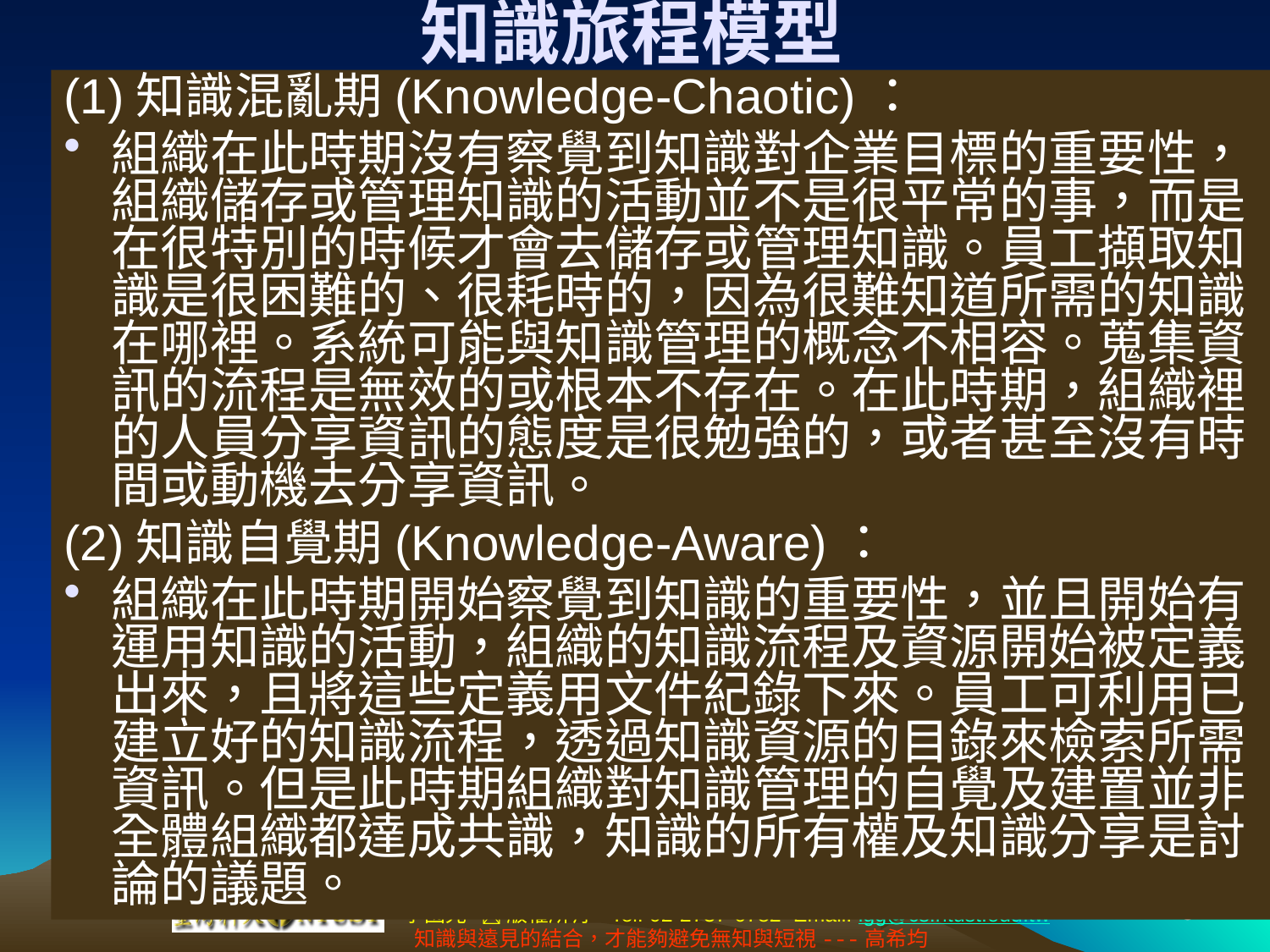

# 知識旅程模型
(1)知識混亂期(Knowledge-Chaotic)：
組織在此時期沒有察覺到知識對企業目標的重要性，組織儲存或管理知識的活動並不是很平常的事，而是在很特別的時候才會去儲存或管理知識。員工擷取知識是很困難的、很耗時的，因為很難知道所需的知識在哪裡。系統可能與知識管理的概念不相容。蒐集資訊的流程是無效的或根本不存在。在此時期，組織裡的人員分享資訊的態度是很勉強的，或者甚至沒有時間或動機去分享資訊。
(2)知識自覺期(Knowledge-Aware)：
組織在此時期開始察覺到知識的重要性，並且開始有運用知識的活動，組織的知識流程及資源開始被定義出來，且將這些定義用文件紀錄下來。員工可利用已建立好的知識流程，透過知識資源的目錄來檢索所需資訊。但是此時期組織對知識管理的自覺及建置並非全體組織都達成共識，知識的所有權及知識分享是討論的議題。
5